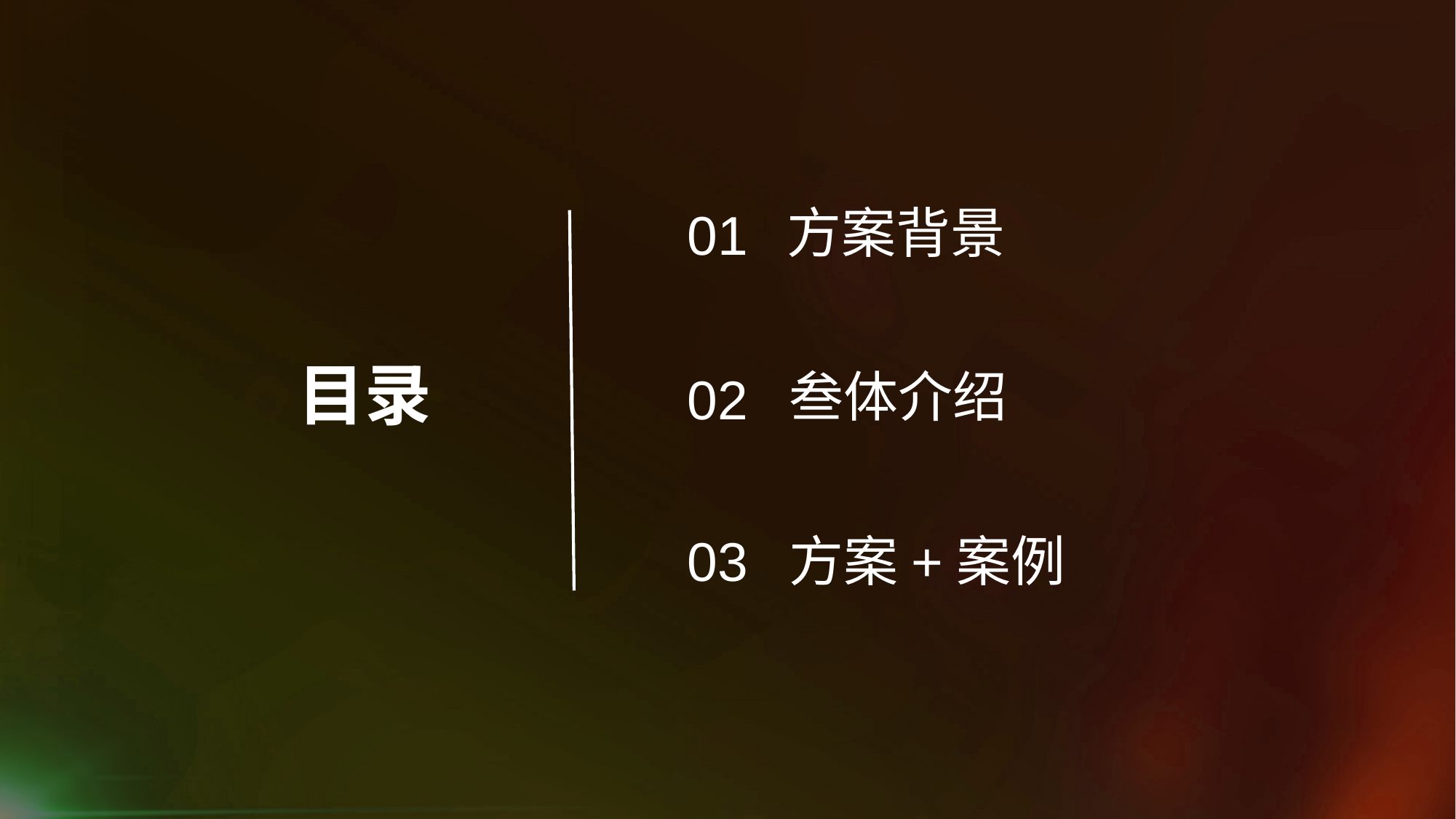

方案背景
01
目录
叁体介绍
02
03
方案+案例